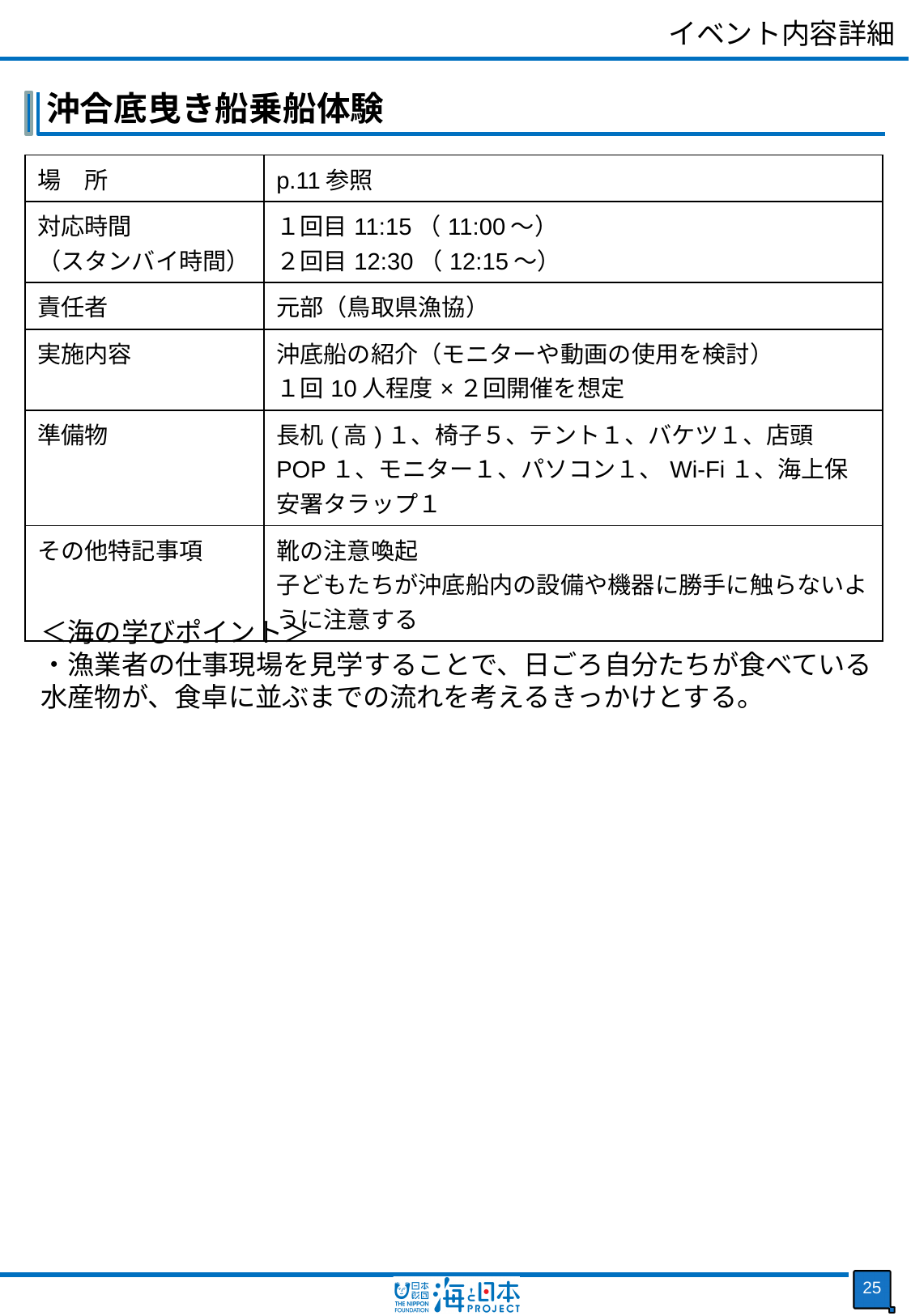

イベント内容詳細
沖合底曳き船乗船体験

| 場　所 | p.11参照 |
| --- | --- |
| 対応時間 （スタンバイ時間） | １回目11:15（11:00～） ２回目12:30（12:15～） |
| 責任者 | 元部（鳥取県漁協） |
| 実施内容 | 沖底船の紹介（モニターや動画の使用を検討） １回10人程度×２回開催を想定 |
| 準備物 | 長机(高)１、椅子５、テント１、バケツ１、店頭POP１、モニター１、パソコン１、Wi-Fi１、海上保安署タラップ１ |
| その他特記事項 | 靴の注意喚起 子どもたちが沖底船内の設備や機器に勝手に触らないように注意する |
＜海の学びポイント＞
・漁業者の仕事現場を見学することで、日ごろ自分たちが食べている水産物が、食卓に並ぶまでの流れを考えるきっかけとする。
25